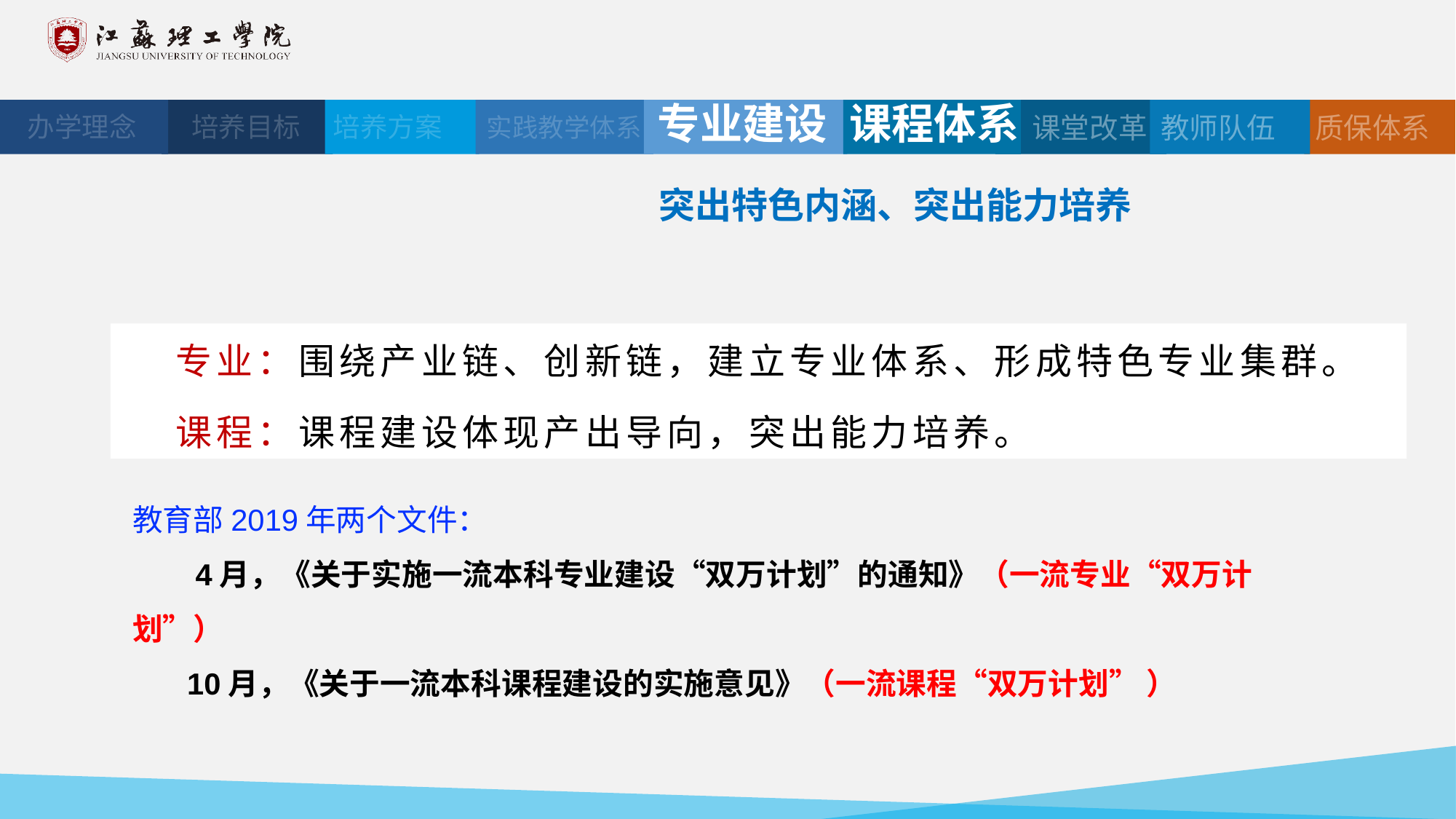

课程体系
专业建设

实践教学体系

   课堂改革
教师队伍
质保体系
办学理念
培养目标
培养方案
突出特色内涵、突出能力培养
专业：围绕产业链、创新链，建立专业体系、形成特色专业集群。
课程：课程建设体现产出导向，突出能力培养。
教育部2019年两个文件：
 4月，《关于实施一流本科专业建设“双万计划”的通知》（一流专业“双万计划”）
10月，《关于一流本科课程建设的实施意见》（一流课程“双万计划” ）